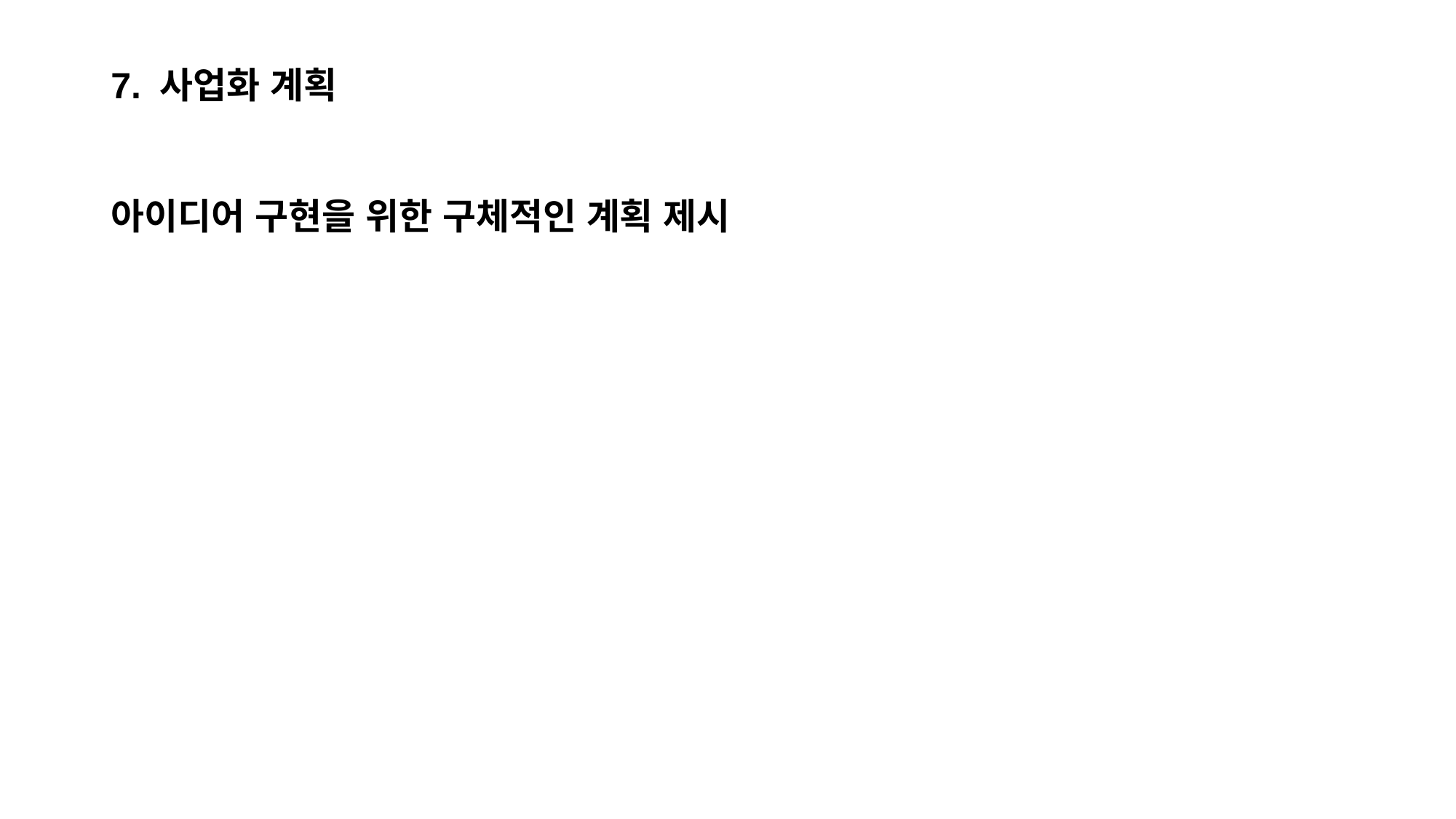

7. 사업화 계획

아이디어 구현을 위한 구체적인 계획 제시